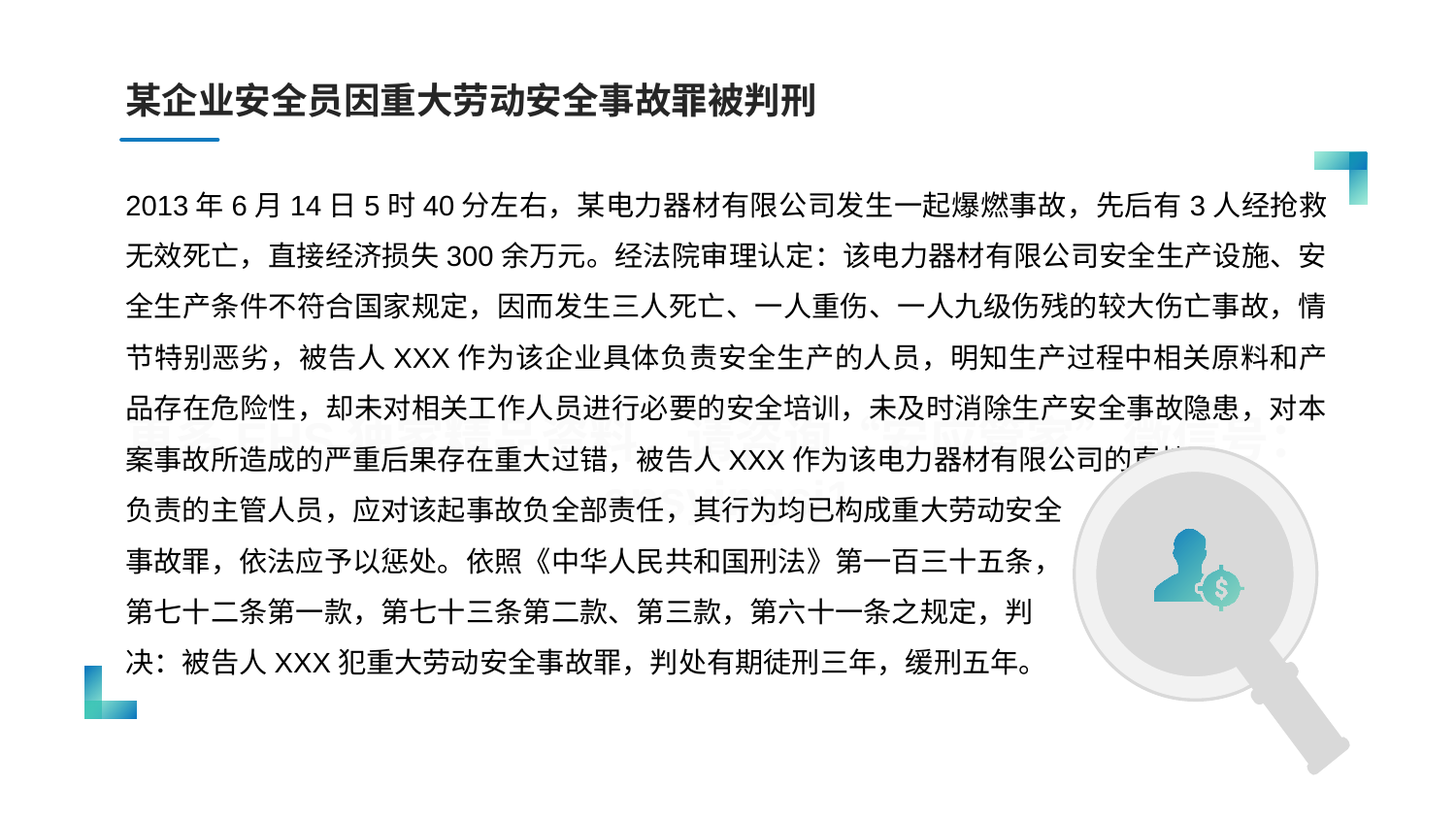

某企业安全员因重大劳动安全事故罪被判刑

2013年6月14日5时40分左右，某电力器材有限公司发生一起爆燃事故，先后有3人经抢救无效死亡，直接经济损失300余万元。经法院审理认定：该电力器材有限公司安全生产设施、安全生产条件不符合国家规定，因而发生三人死亡、一人重伤、一人九级伤残的较大伤亡事故，情节特别恶劣，被告人XXX作为该企业具体负责安全生产的人员，明知生产过程中相关原料和产品存在危险性，却未对相关工作人员进行必要的安全培训，未及时消除生产安全事故隐患，对本案事故所造成的严重后果存在重大过错，被告人XXX作为该电力器材有限公司的直接
负责的主管人员，应对该起事故负全部责任，其行为均已构成重大劳动安全
事故罪，依法应予以惩处。依照《中华人民共和国刑法》第一百三十五条，
第七十二条第一款，第七十三条第二款、第三款，第六十一条之规定，判
决：被告人XXX犯重大劳动安全事故罪，判处有期徒刑三年，缓刑五年。